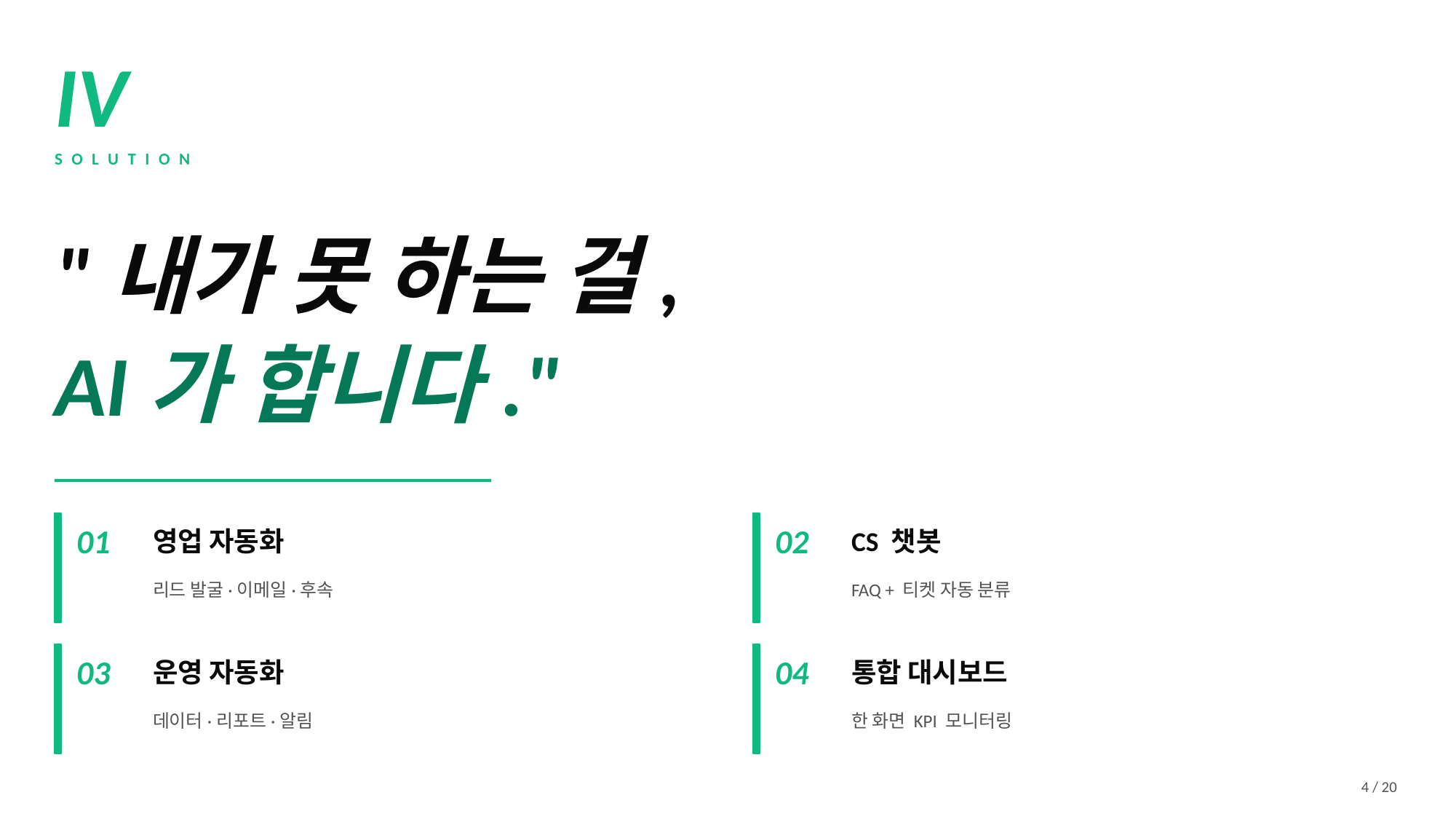

IV
SOLUTION
"내가 못 하는 걸,
AI가 합니다."

01
영업 자동화

02
CS 챗봇
리드 발굴·이메일·후속
FAQ + 티켓 자동 분류

03
운영 자동화

04
통합 대시보드
데이터·리포트·알림
한 화면 KPI 모니터링
4 / 20